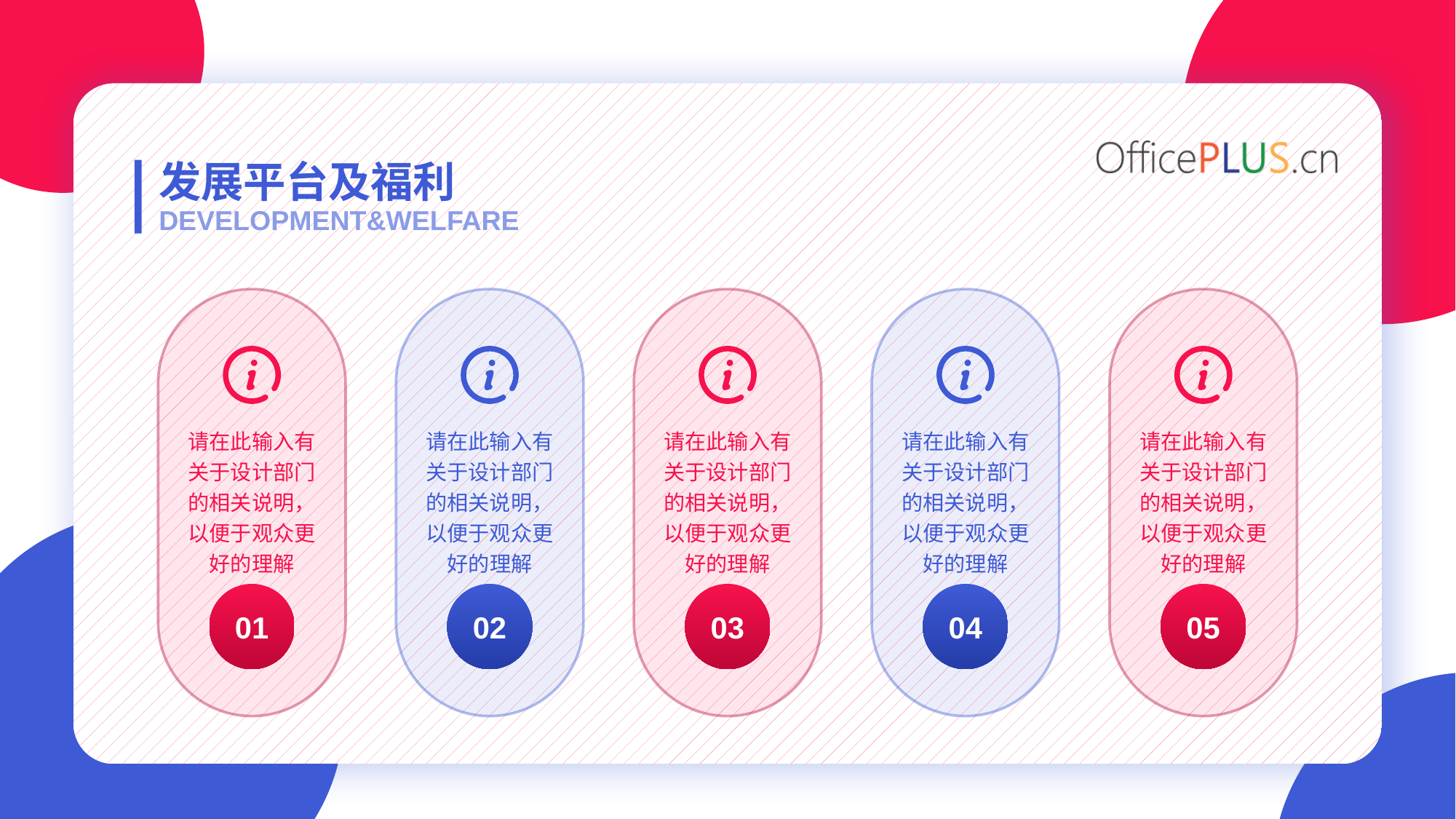

发展平台及福利

DEVELOPMENT&WELFARE

请在此输入有关于设计部门的相关说明，以便于观众更好的理解
01

请在此输入有关于设计部门的相关说明，以便于观众更好的理解
03

请在此输入有关于设计部门的相关说明，以便于观众更好的理解
05

请在此输入有关于设计部门的相关说明，以便于观众更好的理解
请在此输入有关于设计部门的相关说明，以便于观众更好的理解
02
04